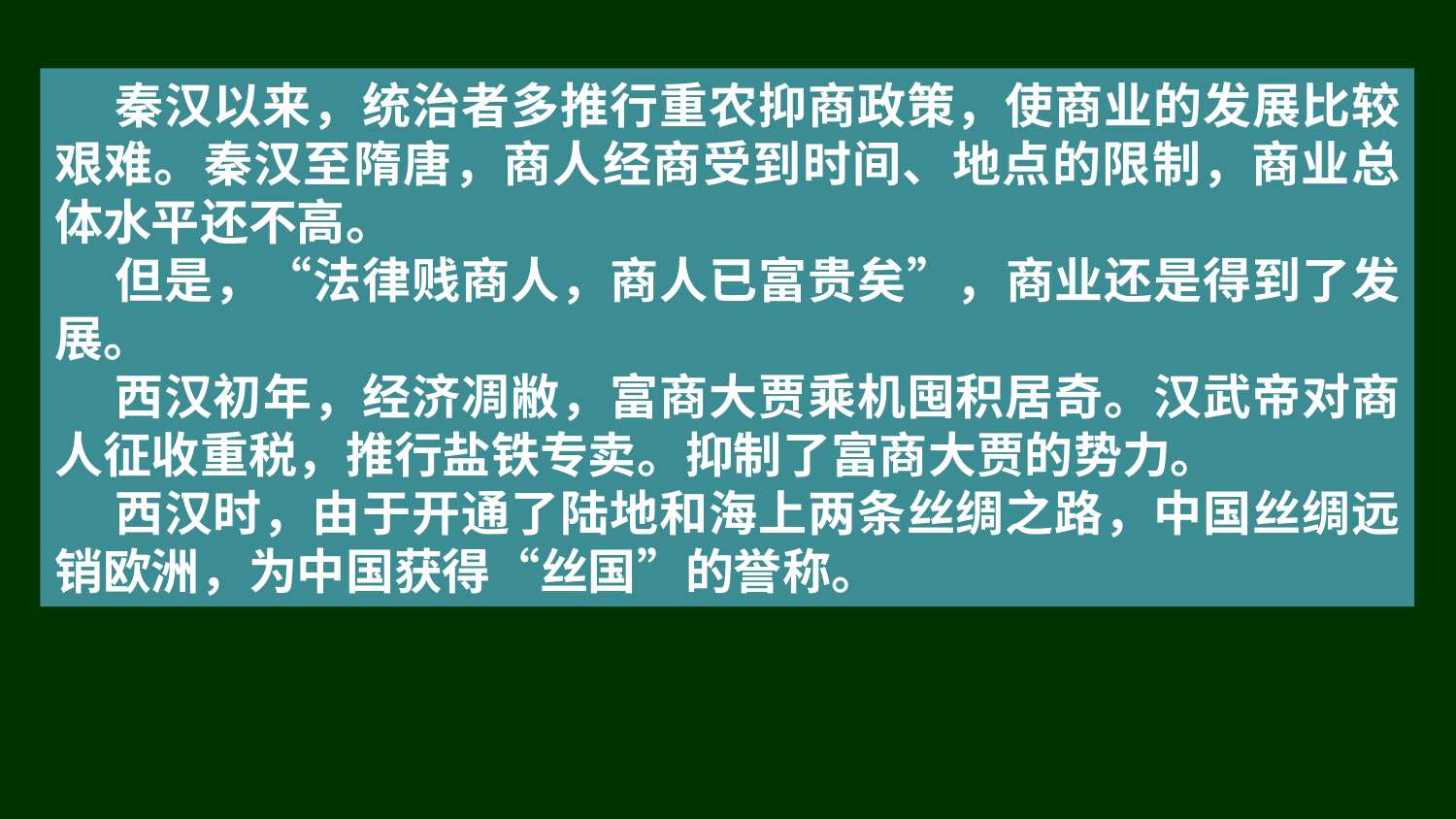

秦汉以来，统治者多推行重农抑商政策，使商业的发展比较艰难。秦汉至隋唐，商人经商受到时间、地点的限制，商业总体水平还不高。
    但是，“法律贱商人，商人已富贵矣”，商业还是得到了发展。
    西汉初年，经济凋敝，富商大贾乘机囤积居奇。汉武帝对商人征收重税，推行盐铁专卖。抑制了富商大贾的势力。
    西汉时，由于开通了陆地和海上两条丝绸之路，中国丝绸远销欧洲，为中国获得“丝国”的誉称。